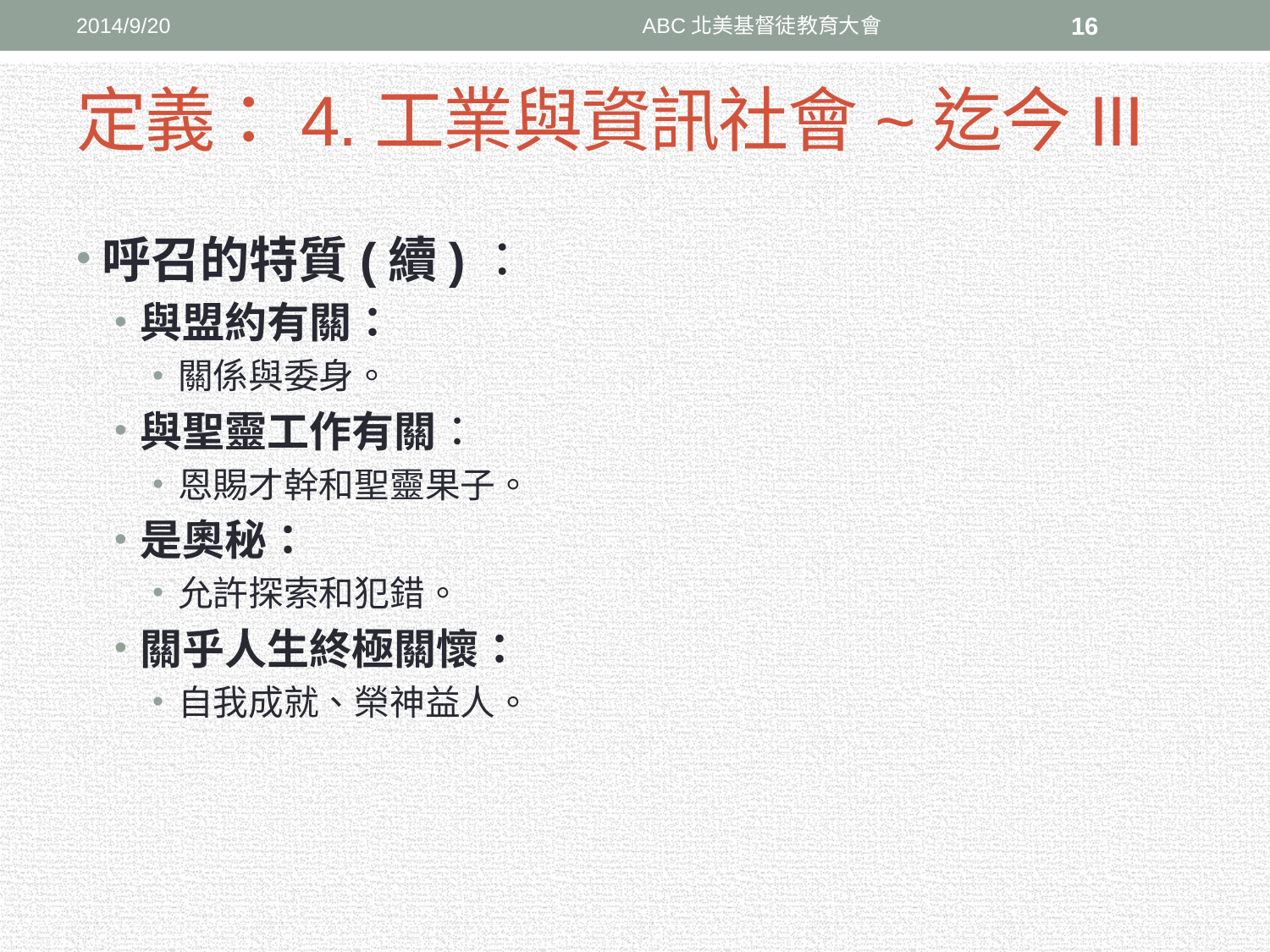

2014/9/20
ABC北美基督徒教育大會
16
# 定義：4.工業與資訊社會~迄今III
呼召的特質(續)：
與盟約有關：
關係與委身。
與聖靈工作有關：
恩賜才幹和聖靈果子。
是奧秘：
允許探索和犯錯。
關乎人生終極關懷：
自我成就、榮神益人。